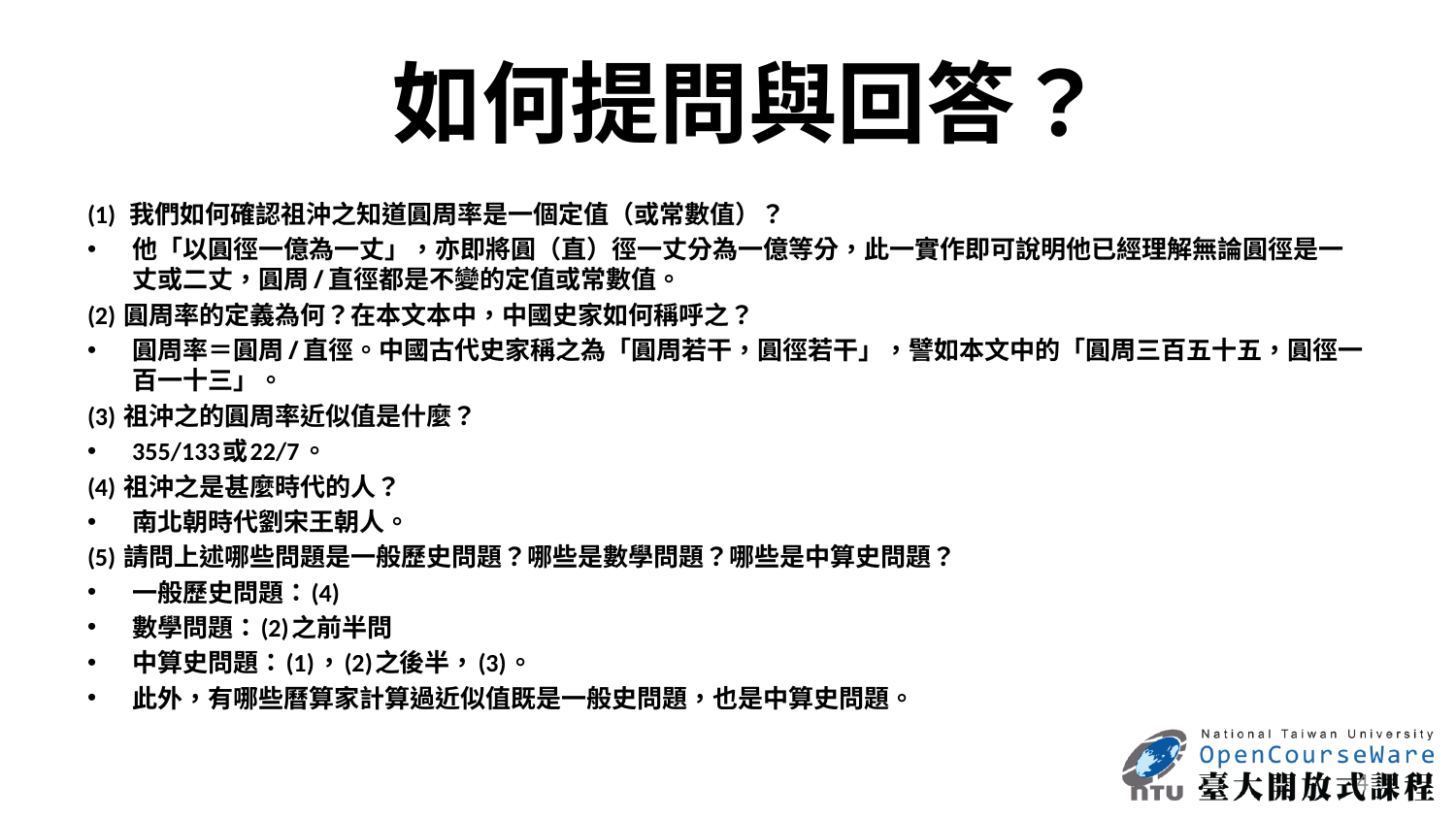

# 如何提問與回答？
(1)  我們如何確認祖沖之知道圓周率是一個定值（或常數值）？
他「以圓徑一億為一丈」，亦即將圓（直）徑一丈分為一億等分，此一實作即可說明他已經理解無論圓徑是一丈或二丈，圓周/直徑都是不變的定值或常數值。
(2) 圓周率的定義為何？在本文本中，中國史家如何稱呼之？
圓周率＝圓周/直徑。中國古代史家稱之為「圓周若干，圓徑若干」，譬如本文中的「圓周三百五十五，圓徑一百一十三」。
(3) 祖沖之的圓周率近似值是什麼？
355/133或22/7。
(4) 祖沖之是甚麼時代的人？
南北朝時代劉宋王朝人。
(5) 請問上述哪些問題是一般歷史問題？哪些是數學問題？哪些是中算史問題？
一般歷史問題：(4)
數學問題：(2)之前半問
中算史問題：(1)，(2)之後半，(3)。
此外，有哪些曆算家計算過近似值既是一般史問題，也是中算史問題。

4